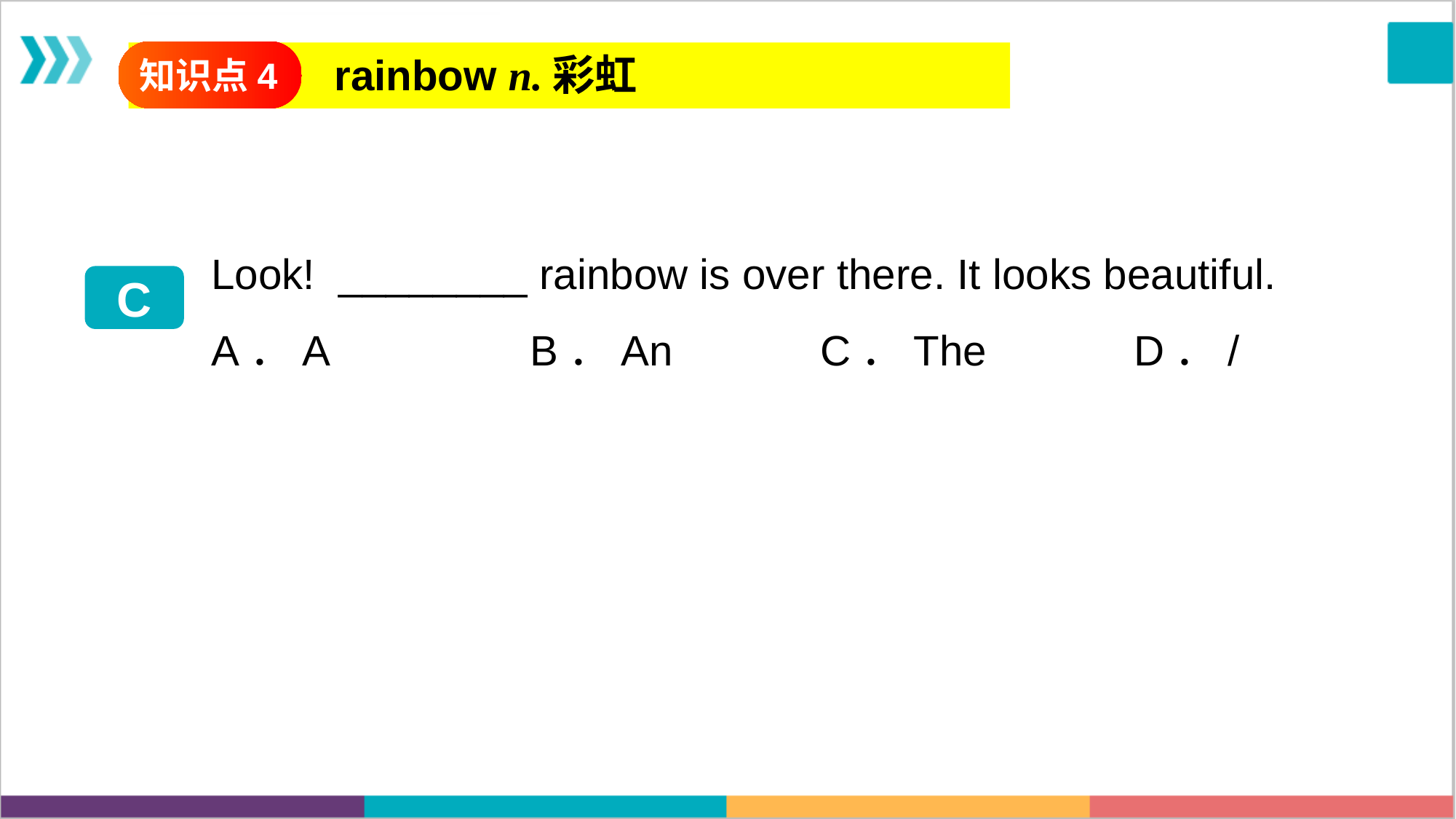

知识点4

rainbow n.彩虹
Look!  ________ rainbow is over there. It looks beautiful.A．A 　　　　B．An　　　C．The　　　D．/
C